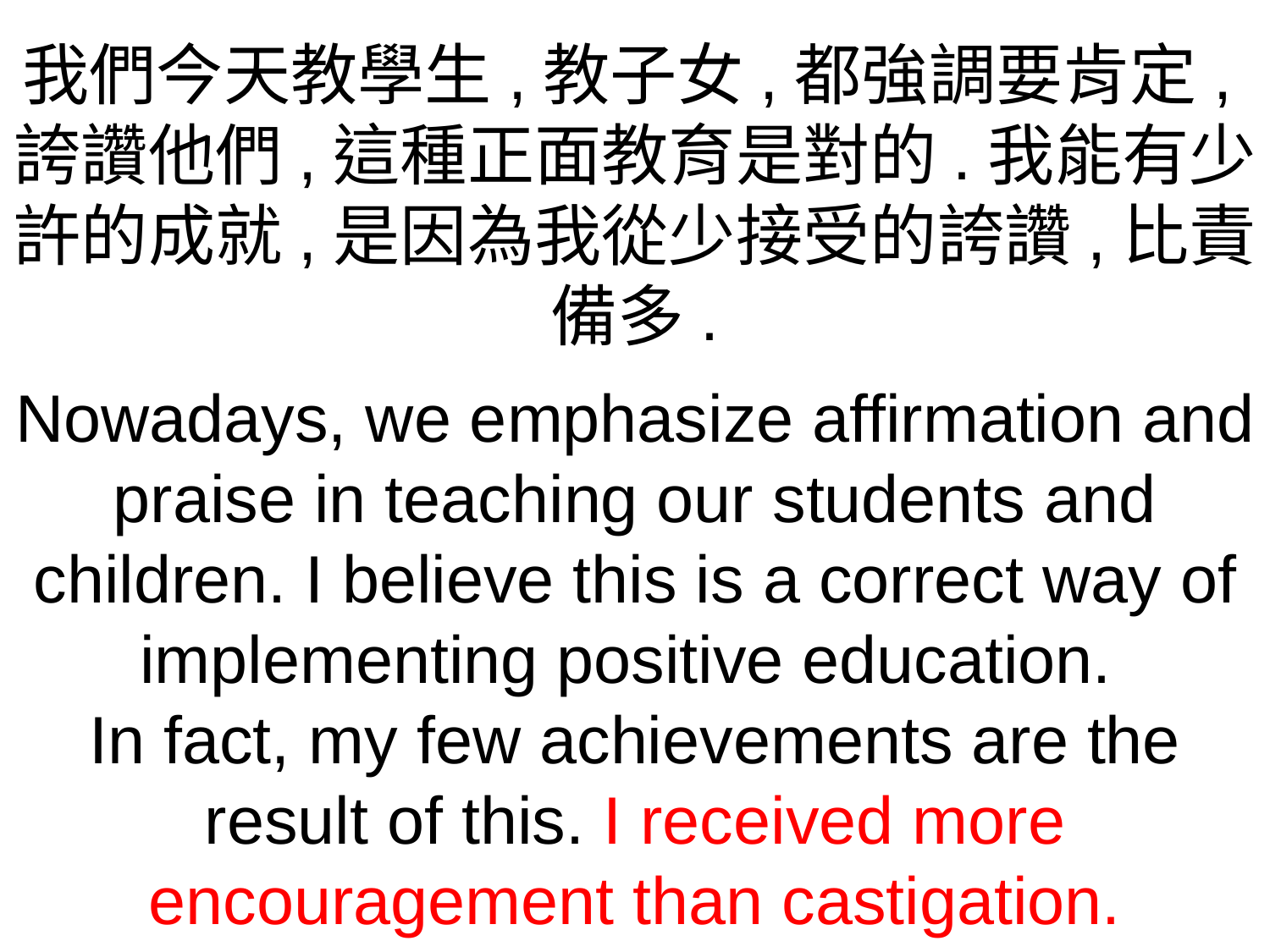

我們今天教學生,教子女,都強調要肯定,誇讚他們,這種正面教育是對的.我能有少許的成就,是因為我從少接受的誇讚,比責備多.
Nowadays, we emphasize affirmation and praise in teaching our students and children. I believe this is a correct way of implementing positive education.
In fact, my few achievements are the result of this. I received more encouragement than castigation.